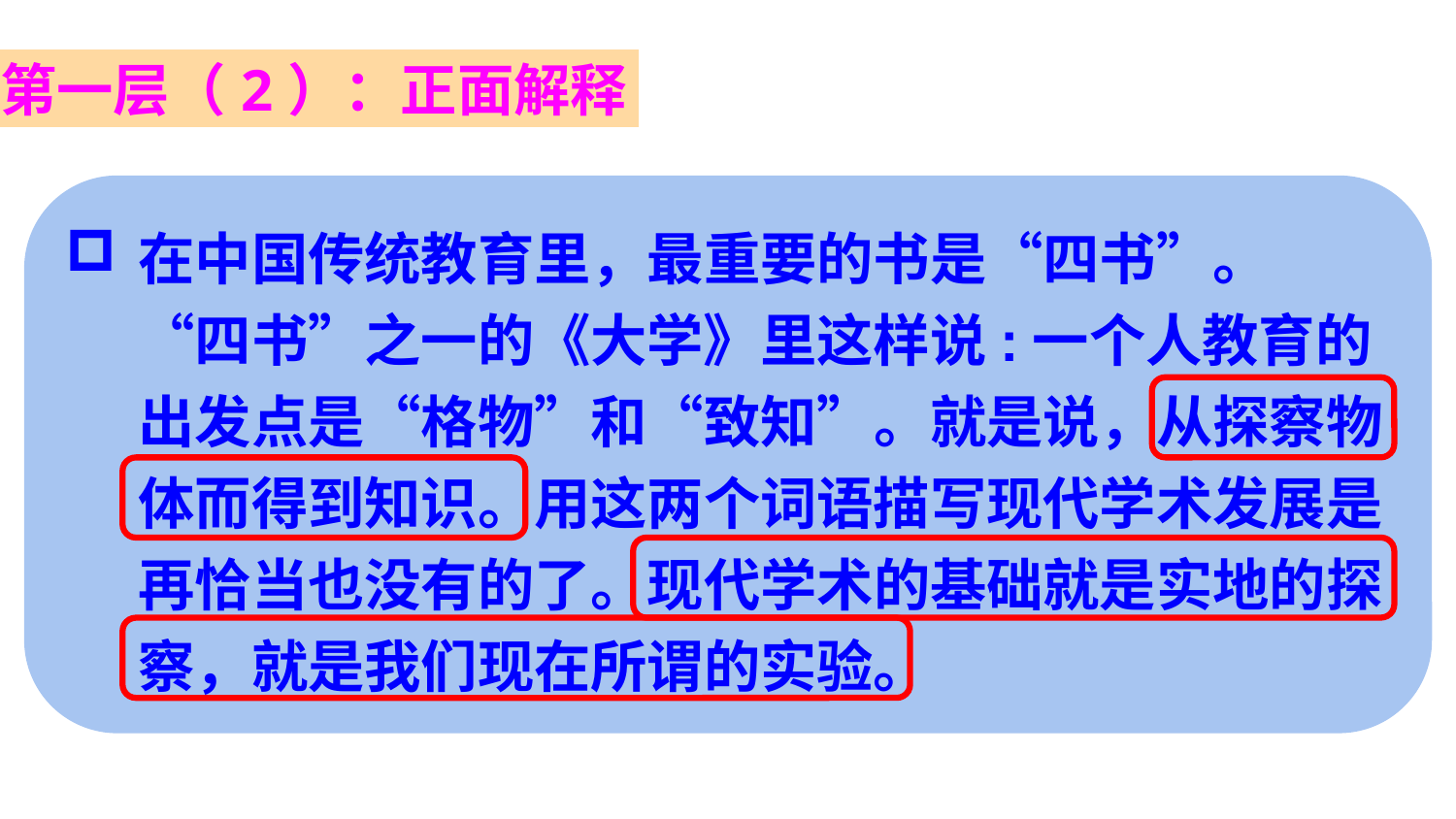

第一层（2）：正面解释
在中国传统教育里，最重要的书是“四书”。 “四书”之一的《大学》里这样说:一个人教育的出发点是“格物”和“致知”。就是说，从探察物体而得到知识。用这两个词语描写现代学术发展是再恰当也没有的了。现代学术的基础就是实地的探察，就是我们现在所谓的实验。